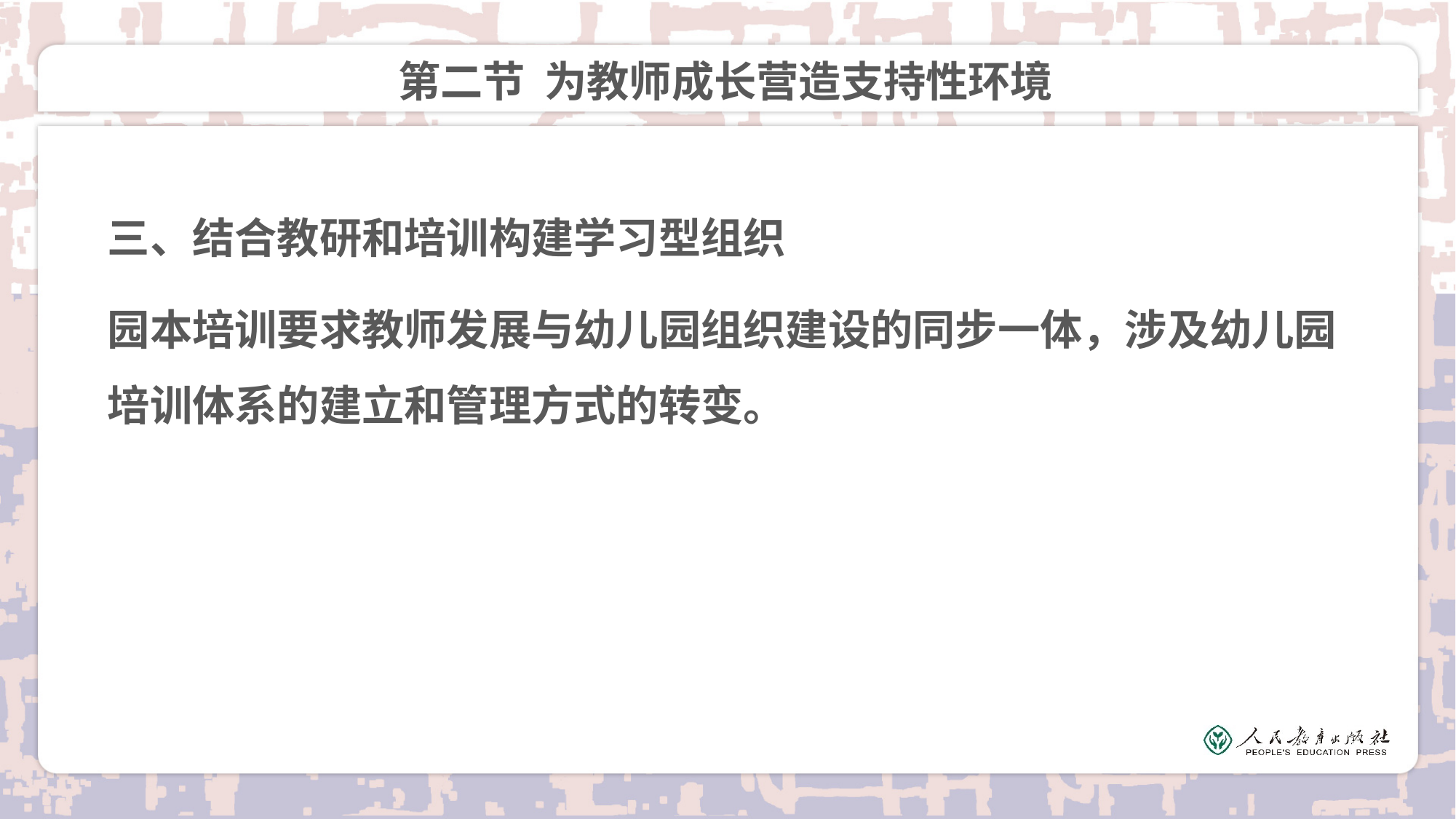

# 第二节  为教师成长营造支持性环境
三、结合教研和培训构建学习型组织
园本培训要求教师发展与幼儿园组织建设的同步一体，涉及幼儿园培训体系的建立和管理方式的转变。